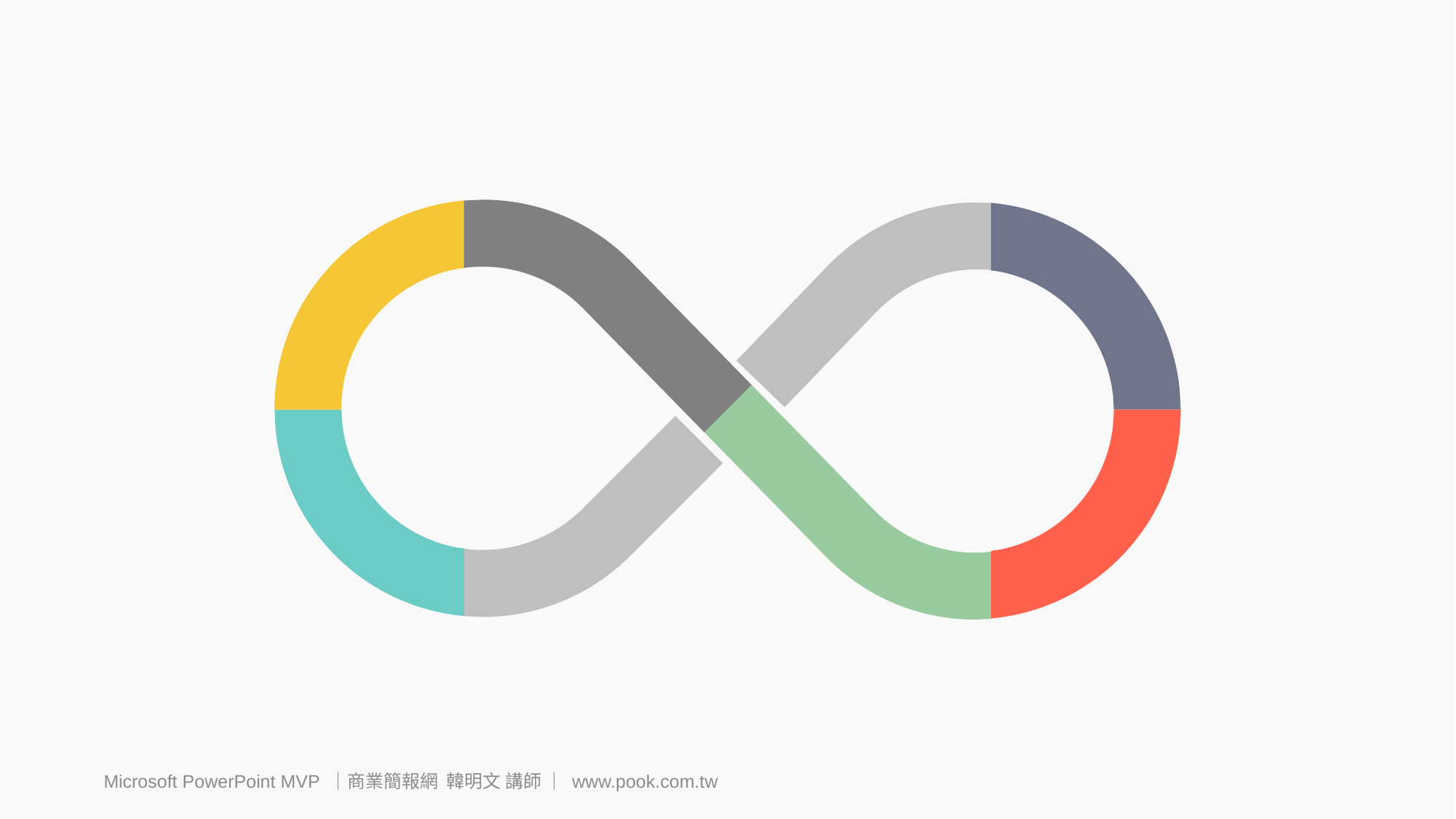

Microsoft PowerPoint MVP ｜商業簡報網  韓明文 講師 ｜ www.pook.com.tw